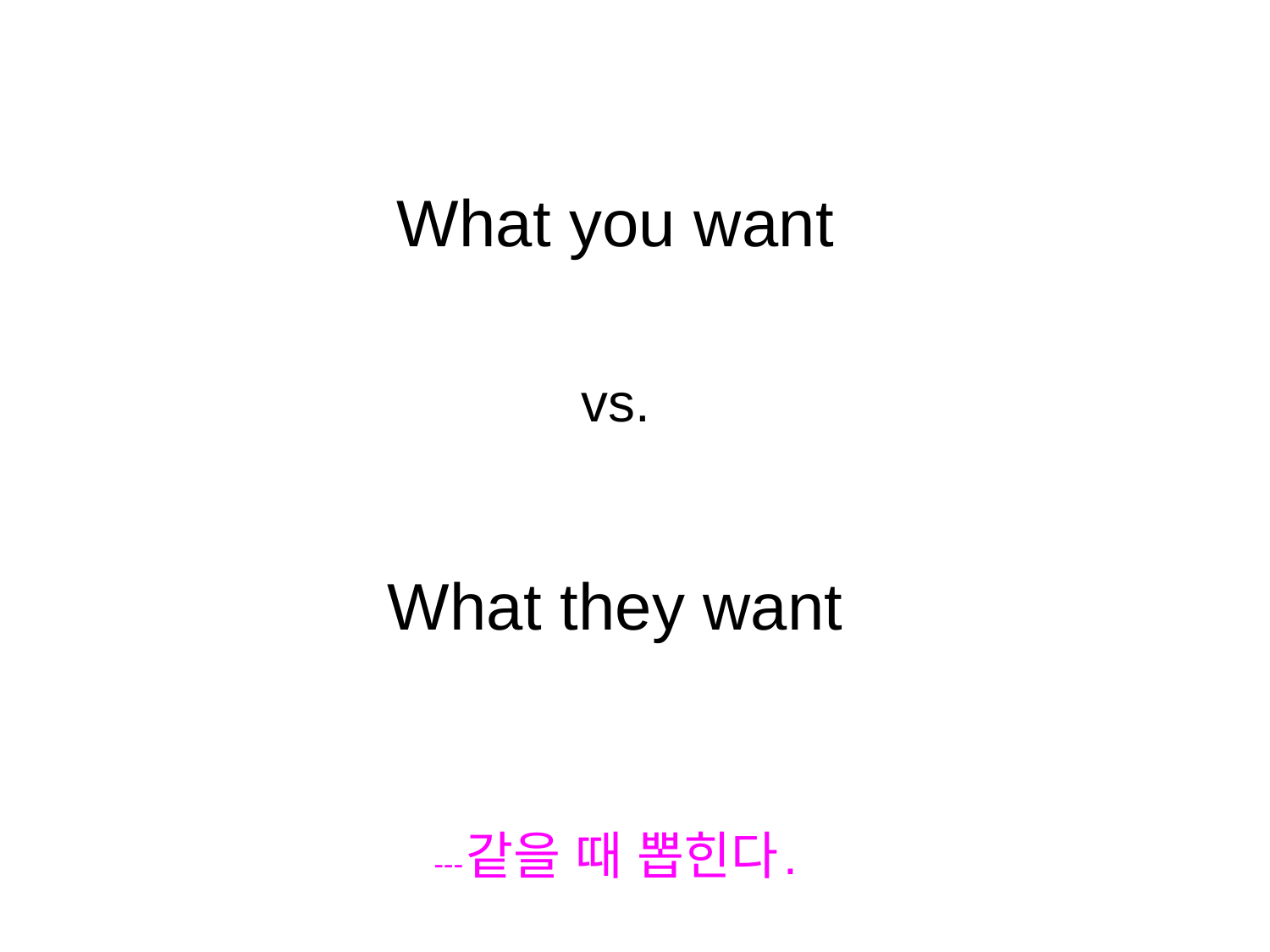

What you want
vs.
What they want

---같을 때 뽑힌다.